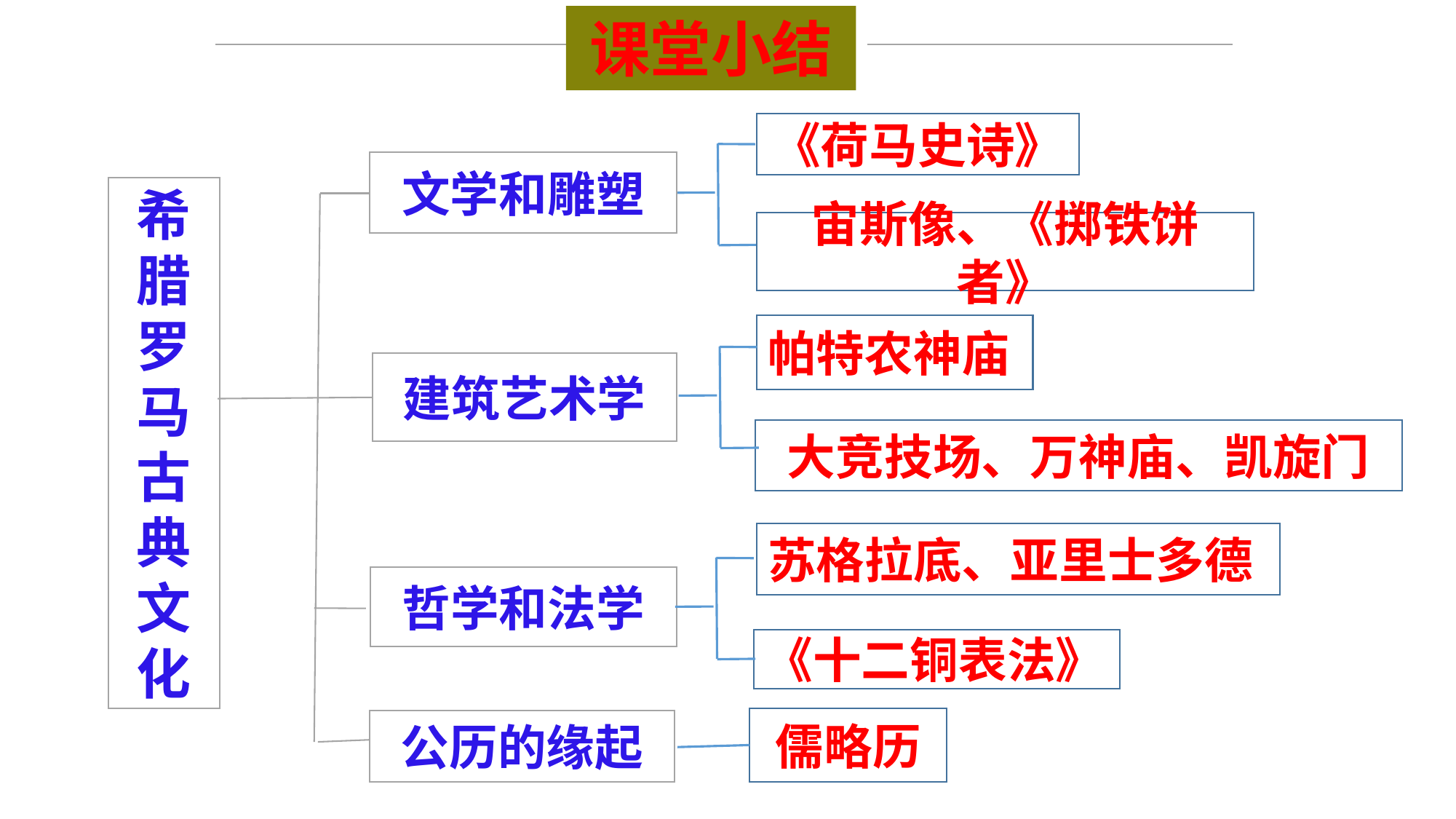

课堂小结
《荷马史诗》
文学和雕塑
希腊罗马古典文化
宙斯像、《掷铁饼者》
帕特农神庙
建筑艺术学
大竞技场、万神庙、凯旋门
苏格拉底、亚里士多德
哲学和法学
《十二铜表法》
儒略历
公历的缘起